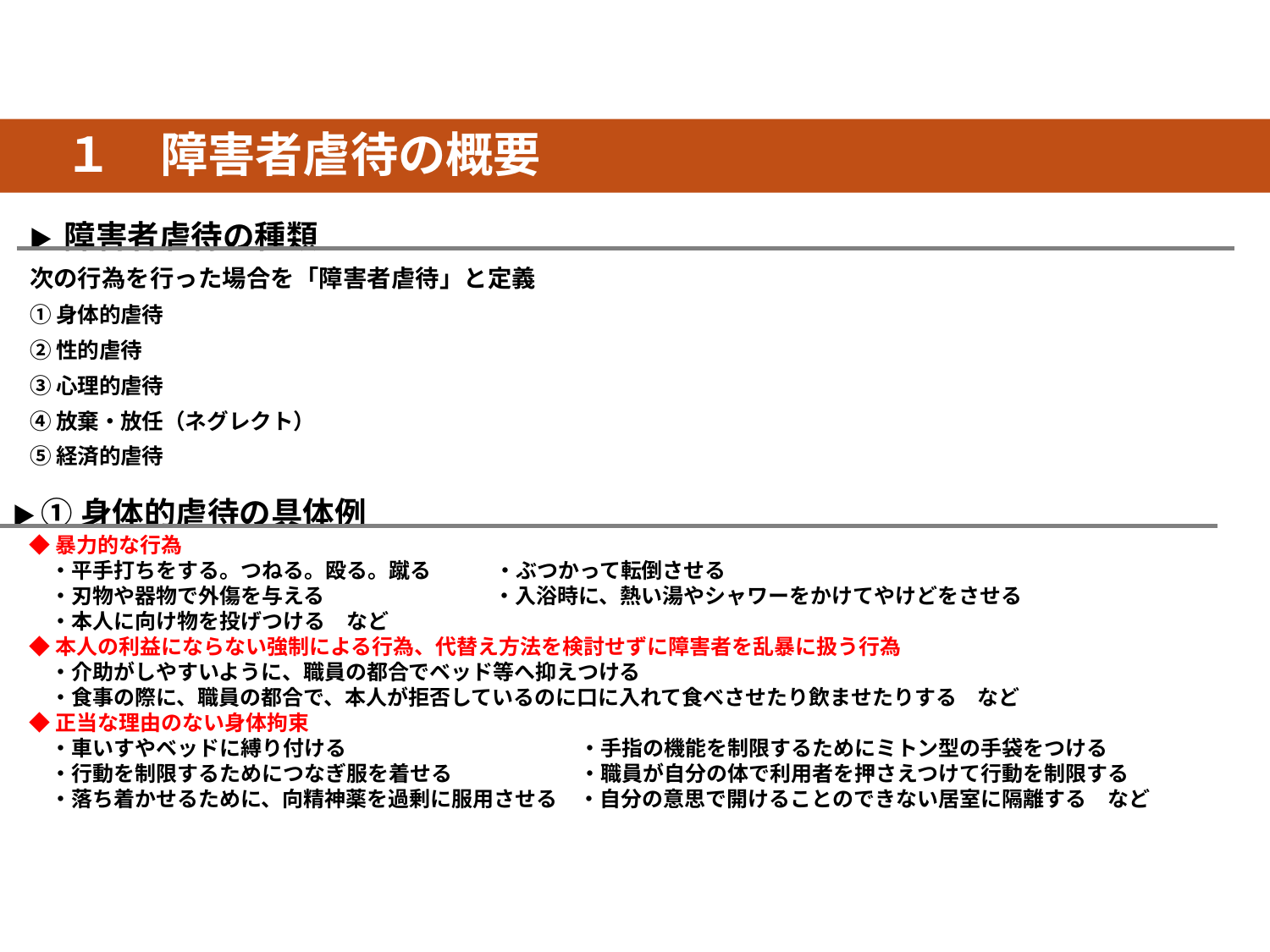

１　障害者虐待の概要
▶ 障害者虐待の種類
次の行為を行った場合を「障害者虐待」と定義
①身体的虐待
②性的虐待
③心理的虐待
④放棄・放任（ネグレクト）
⑤経済的虐待
▶ ①身体的虐待の具体例
◆暴力的な行為
　・平手打ちをする。つねる。殴る。蹴る　　　・ぶつかって転倒させる
　・刃物や器物で外傷を与える　　　　　　　　・入浴時に、熱い湯やシャワーをかけてやけどをさせる
　・本人に向け物を投げつける　など
◆本人の利益にならない強制による行為、代替え方法を検討せずに障害者を乱暴に扱う行為
　・介助がしやすいように、職員の都合でベッド等へ抑えつける
　・食事の際に、職員の都合で、本人が拒否しているのに口に入れて食べさせたり飲ませたりする　など
◆正当な理由のない身体拘束
　・車いすやベッドに縛り付ける　　　　　　　　　　　・手指の機能を制限するためにミトン型の手袋をつける
　・行動を制限するためにつなぎ服を着せる　　　　　　・職員が自分の体で利用者を押さえつけて行動を制限する
　・落ち着かせるために、向精神薬を過剰に服用させる　・自分の意思で開けることのできない居室に隔離する　など